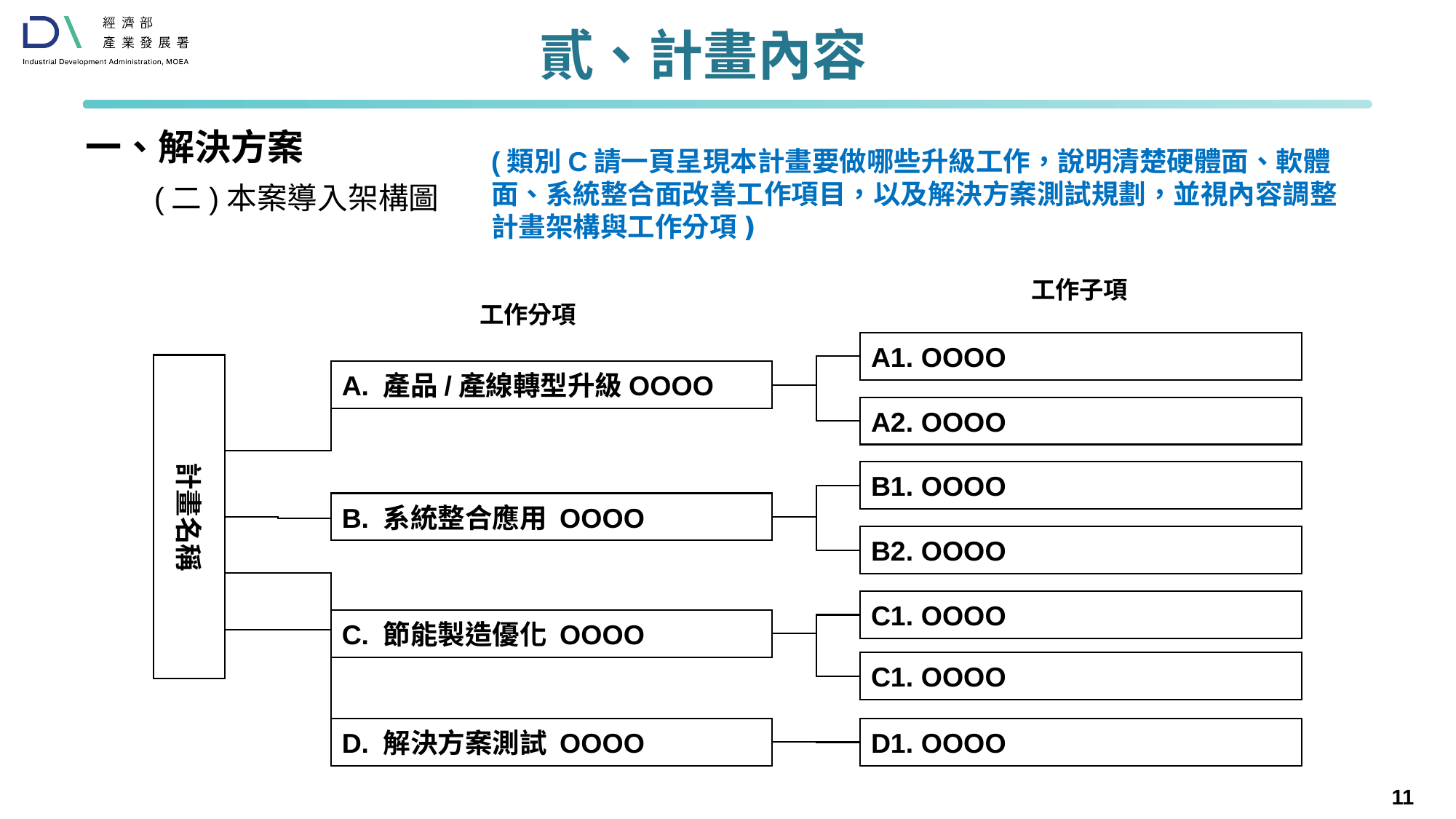

# 貳、計畫內容
一、解決方案
(類別C請一頁呈現本計畫要做哪些升級工作，說明清楚硬體面、軟體面、系統整合面改善工作項目，以及解決方案測試規劃，並視內容調整計畫架構與工作分項)
(二)本案導入架構圖
工作子項
工作分項
A1. OOOO
計畫名稱
A. 產品/產線轉型升級OOOO
A2. OOOO
B1. OOOO
B. 系統整合應用 OOOO
B2. OOOO
C1. OOOO
C. 節能製造優化 OOOO
C1. OOOO
D. 解決方案測試 OOOO
D1. OOOO
11